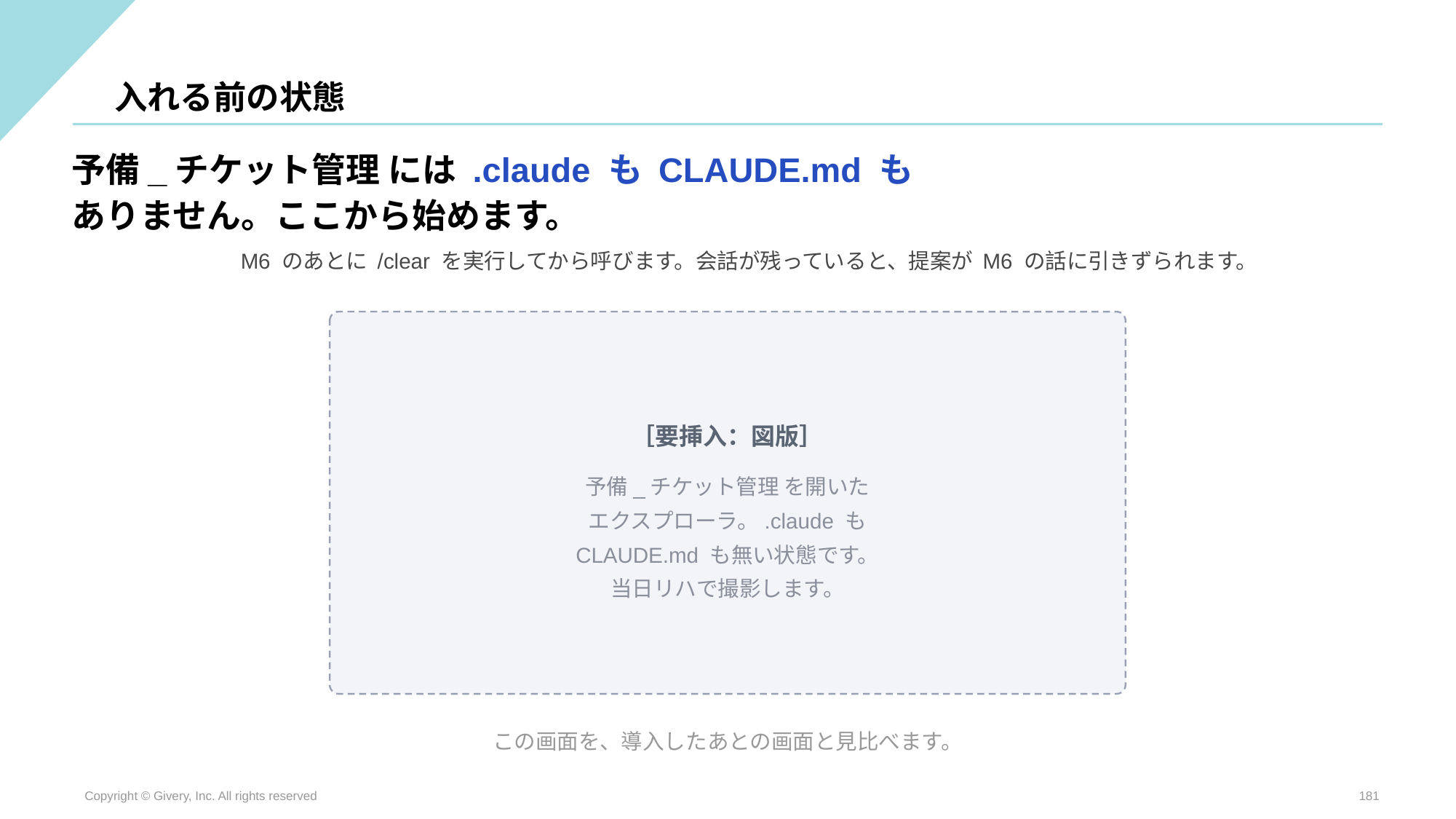

入れる前の状態

予備_チケット管理 には .claude も CLAUDE.md も
ありません。ここから始めます。
M6 のあとに /clear を実行してから呼びます。会話が残っていると、提案が M6 の話に引きずられます。

［要挿入：図版］
予備_チケット管理 を開いた
エクスプローラ。.claude も
CLAUDE.md も無い状態です。
当日リハで撮影します。
この画面を、導入したあとの画面と見比べます。
Copyright © Givery, Inc. All rights reserved
181